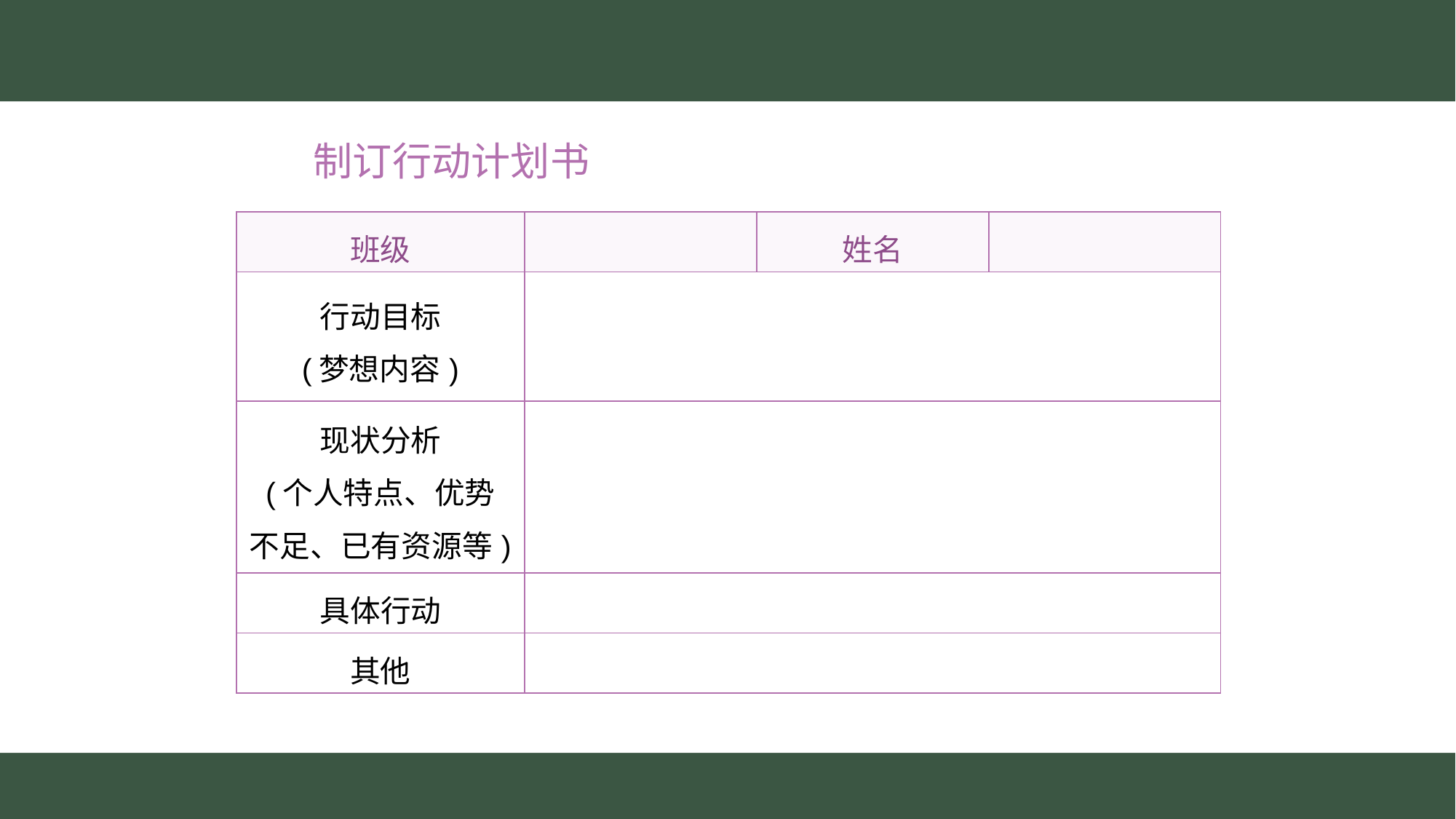

制订行动计划书
| 班级 |  | 姓名 |  |
| --- | --- | --- | --- |
| 行动目标 (梦想内容) |  |  |  |
| 现状分析 (个人特点、优势 不足、已有资源等) |  |  |  |
| 具体行动 |  |  |  |
| 其他 |  |  |  |